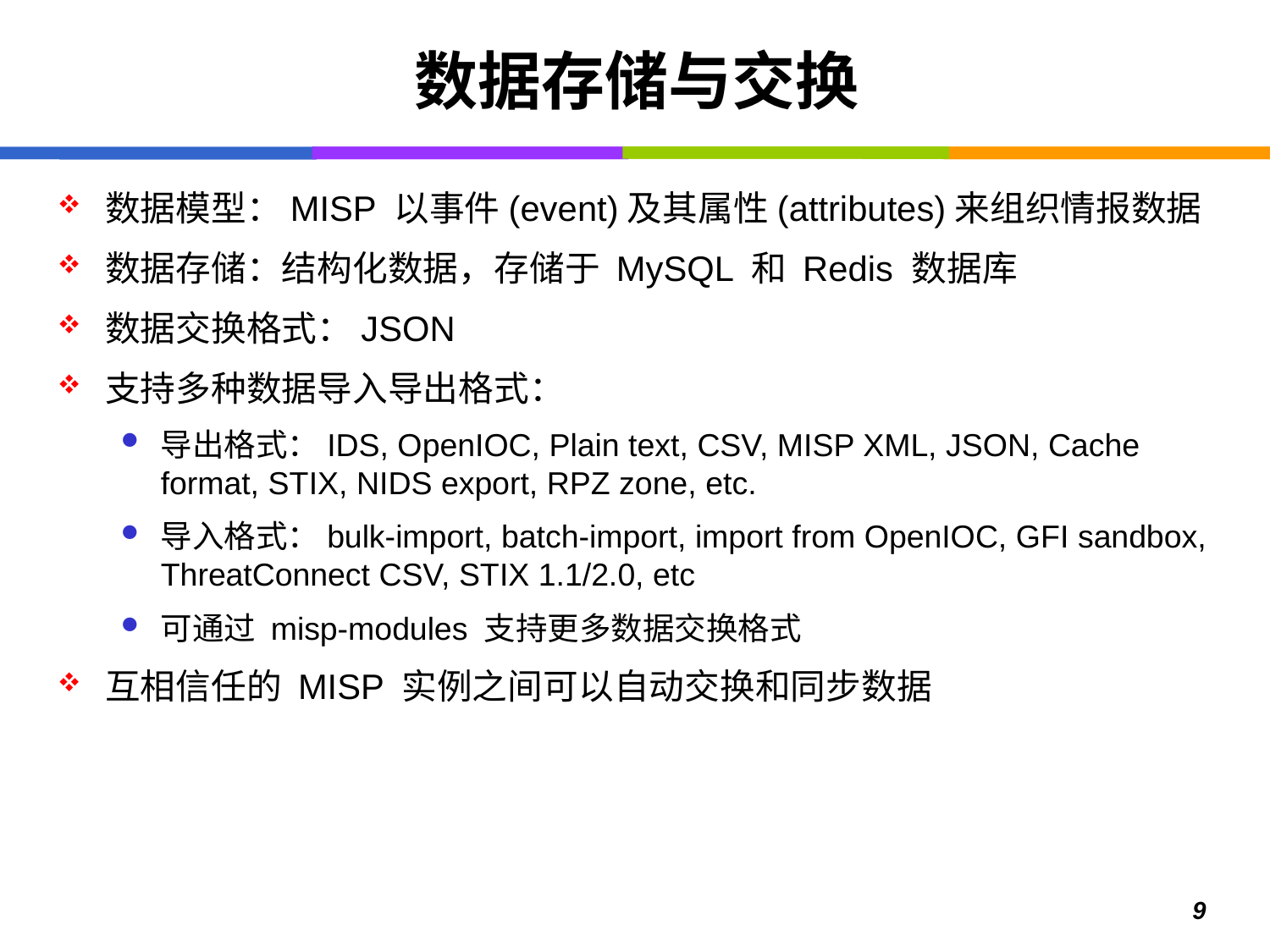

# 数据存储与交换
数据模型：MISP 以事件(event)及其属性(attributes)来组织情报数据
数据存储：结构化数据，存储于 MySQL 和 Redis 数据库
数据交换格式：JSON
支持多种数据导入导出格式：
导出格式：IDS, OpenIOC, Plain text, CSV, MISP XML, JSON, Cache format, STIX, NIDS export, RPZ zone, etc.
导入格式：bulk-import, batch-import, import from OpenIOC, GFI sandbox, ThreatConnect CSV, STIX 1.1/2.0, etc
可通过 misp-modules 支持更多数据交换格式
互相信任的 MISP 实例之间可以自动交换和同步数据

9